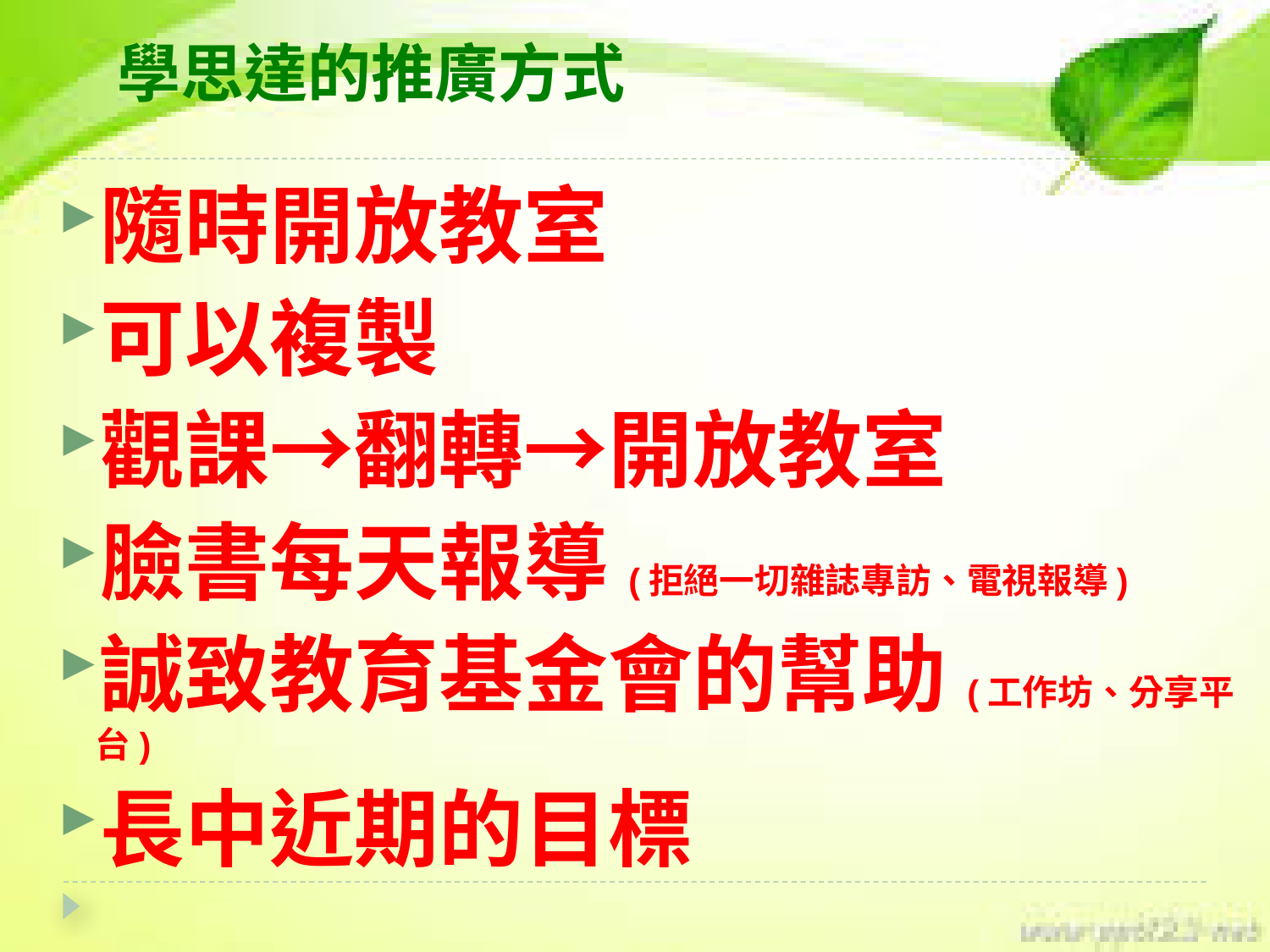

# 學思達的推廣方式

隨時開放教室
可以複製
觀課→翻轉→開放教室
臉書每天報導(拒絕一切雜誌專訪、電視報導)
誠致教育基金會的幫助(工作坊、分享平台)
長中近期的目標